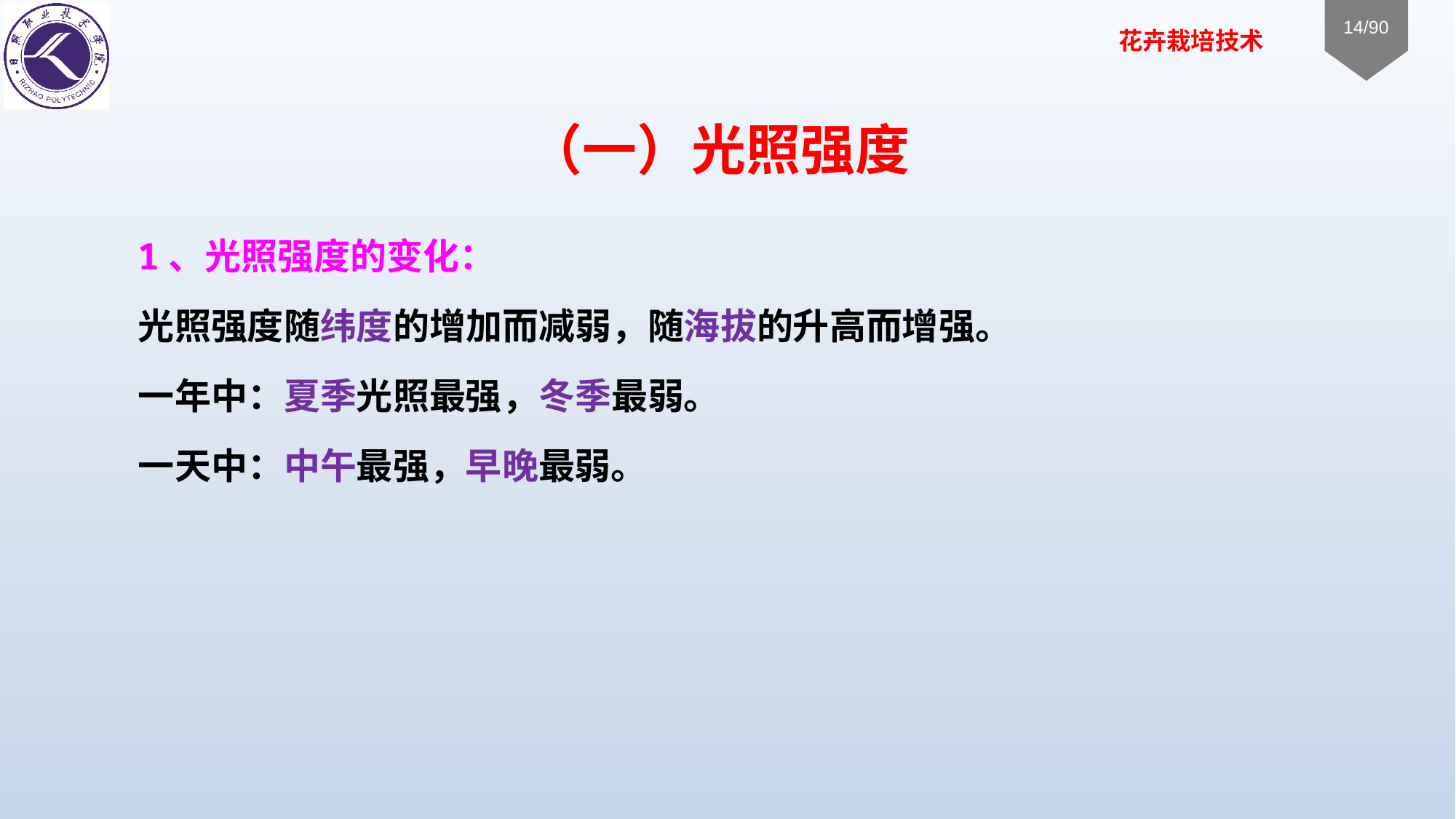

# （一）光照强度
1、光照强度的变化：

光照强度随纬度的增加而减弱，随海拔的升高而增强。

一年中：夏季光照最强，冬季最弱。

一天中：中午最强，早晚最弱。